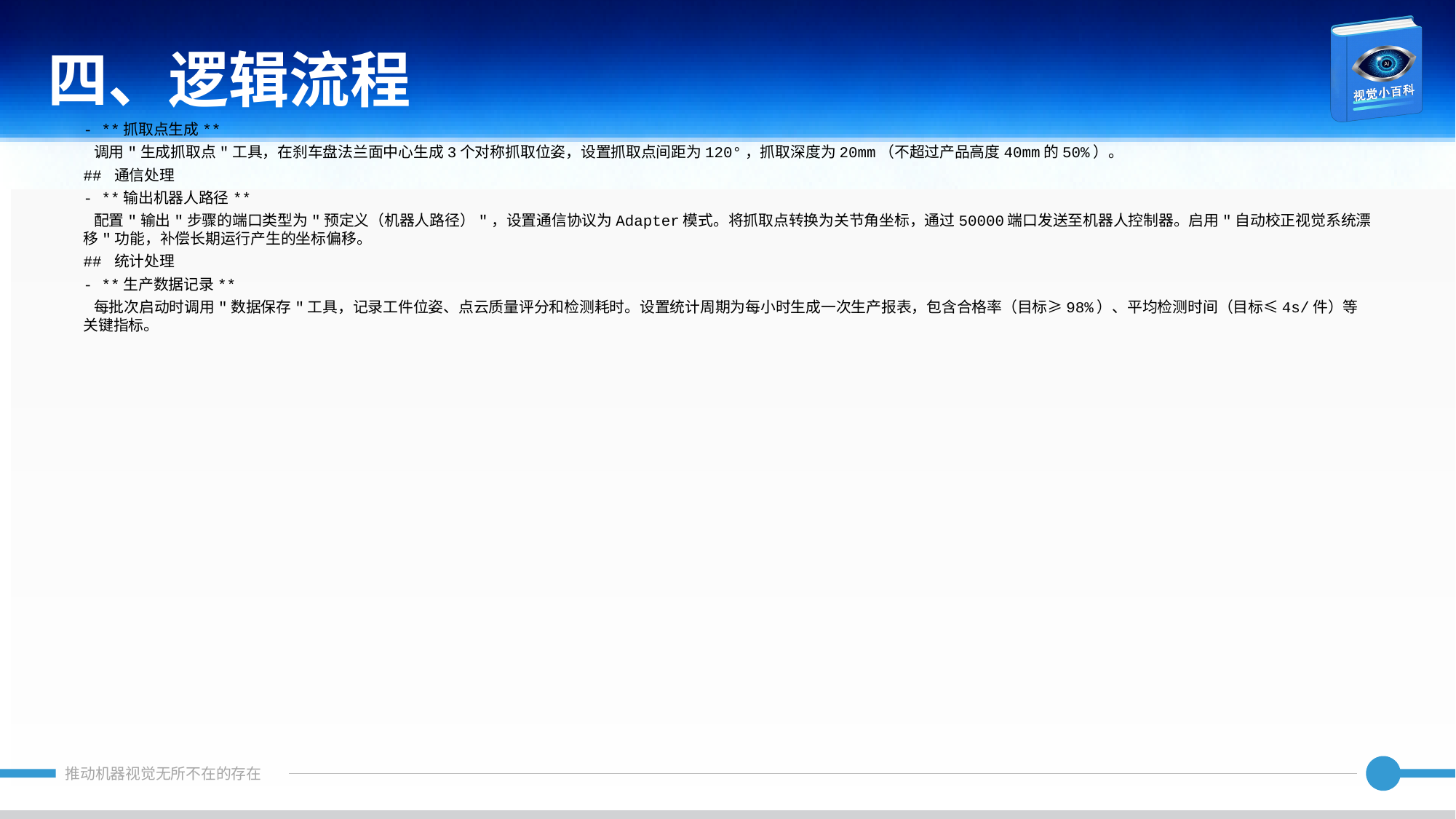

四、逻辑流程

- **抓取点生成**
  调用"生成抓取点"工具，在刹车盘法兰面中心生成3个对称抓取位姿，设置抓取点间距为120°，抓取深度为20mm（不超过产品高度40mm的50%）。
## 通信处理
- **输出机器人路径**
  配置"输出"步骤的端口类型为"预定义（机器人路径）"，设置通信协议为Adapter模式。将抓取点转换为关节角坐标，通过50000端口发送至机器人控制器。启用"自动校正视觉系统漂移"功能，补偿长期运行产生的坐标偏移。
## 统计处理
- **生产数据记录**
  每批次启动时调用"数据保存"工具，记录工件位姿、点云质量评分和检测耗时。设置统计周期为每小时生成一次生产报表，包含合格率（目标≥98%）、平均检测时间（目标≤4s/件）等关键指标。
10